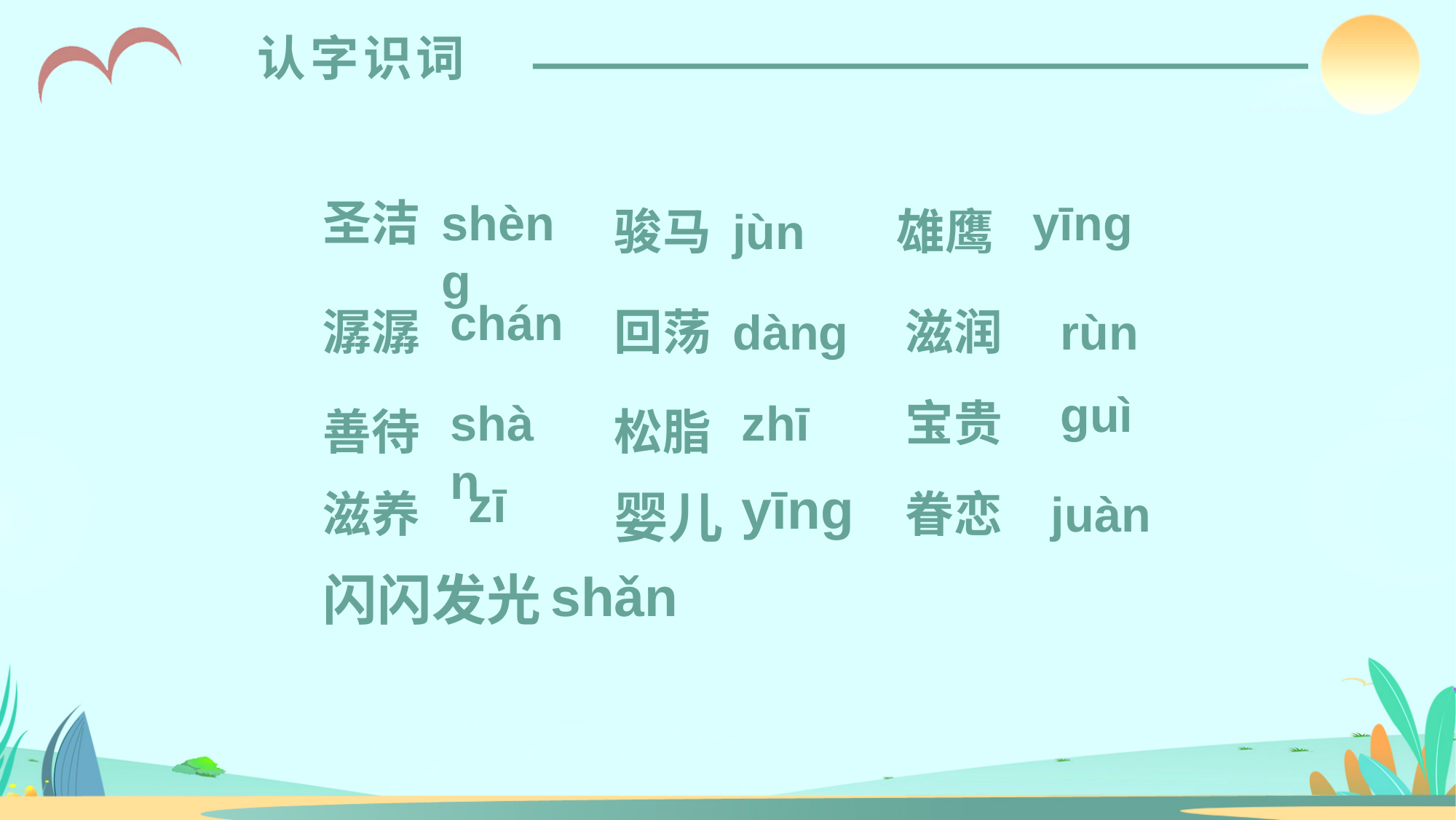

认字识词

圣洁
shèng
yīng
jùn
chán
dàng
rùn
guì
shàn
zhī
zī
yīng
juàn
shǎn
骏马
雄鹰
潺潺
回荡
滋润
宝贵
善待
松脂
滋养
婴儿
眷恋
闪闪发光